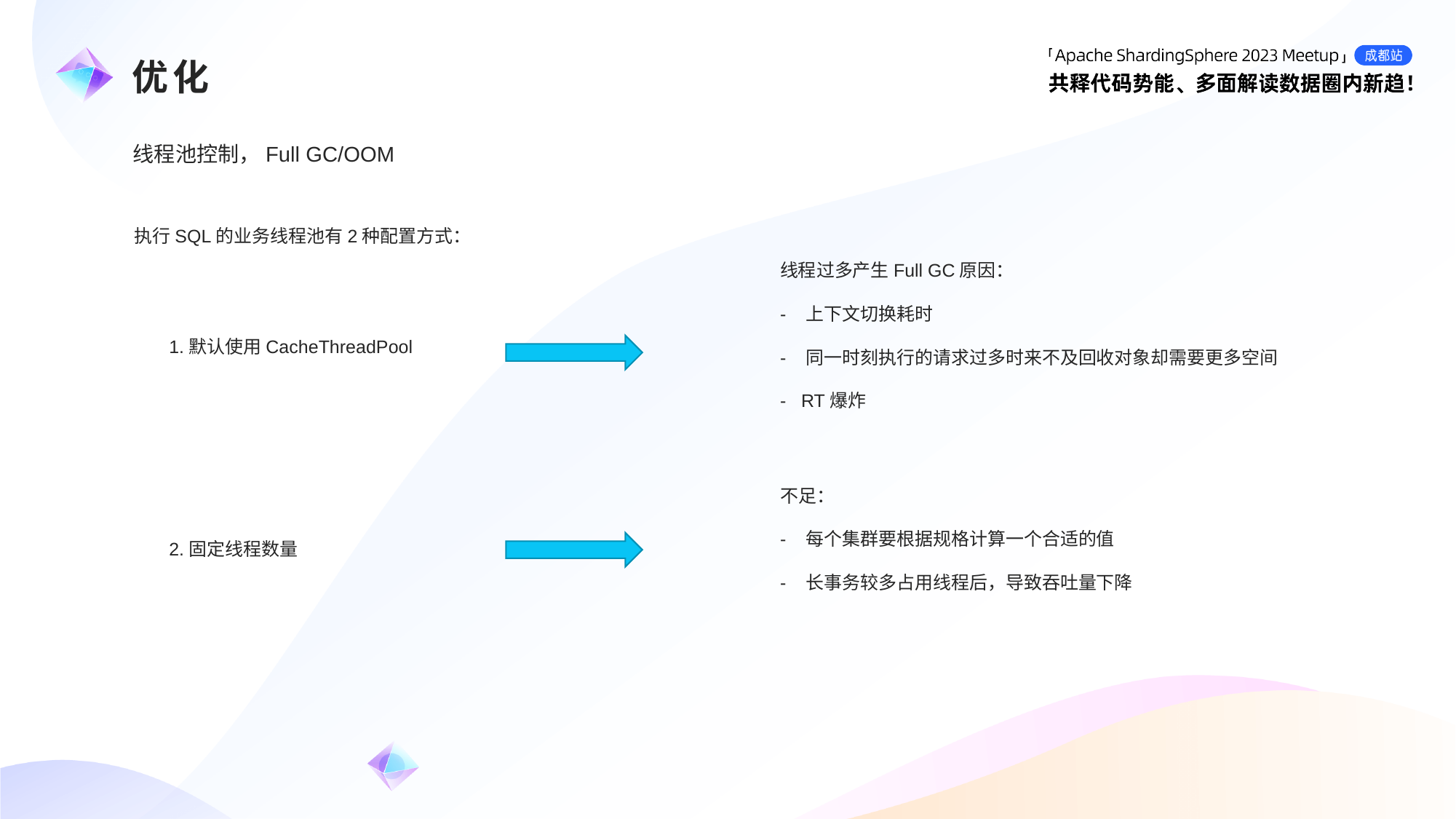

e7d195523061f1c0c2b73831c94a3edc981f60e396d3e182073EE1468018468A7F192AE5E5CD515B6C3125F8AF6E4EE646174E8CF0B46FD19828DCE8CDA3B3A044A74F0E769C5FA8CB87AB6FC303C8BA3785FAC64AF5424764E128FECAE4CC727650C04623638EBB0E38E204334561D5C6A1F0CAD760F6FBB7D9E209A4CCD06739B0CBDF42479AA5F56606813F7B2771
优化
线程池控制，Full GC/OOM
执行SQL的业务线程池有2种配置方式：
线程过多产生Full GC原因：

-   上下文切换耗时

-   同一时刻执行的请求过多时来不及回收对象却需要更多空间

-   RT爆炸
1.默认使用CacheThreadPool

不足：

-   每个集群要根据规格计算一个合适的值

-   长事务较多占用线程后，导致吞吐量下降

2.固定线程数量